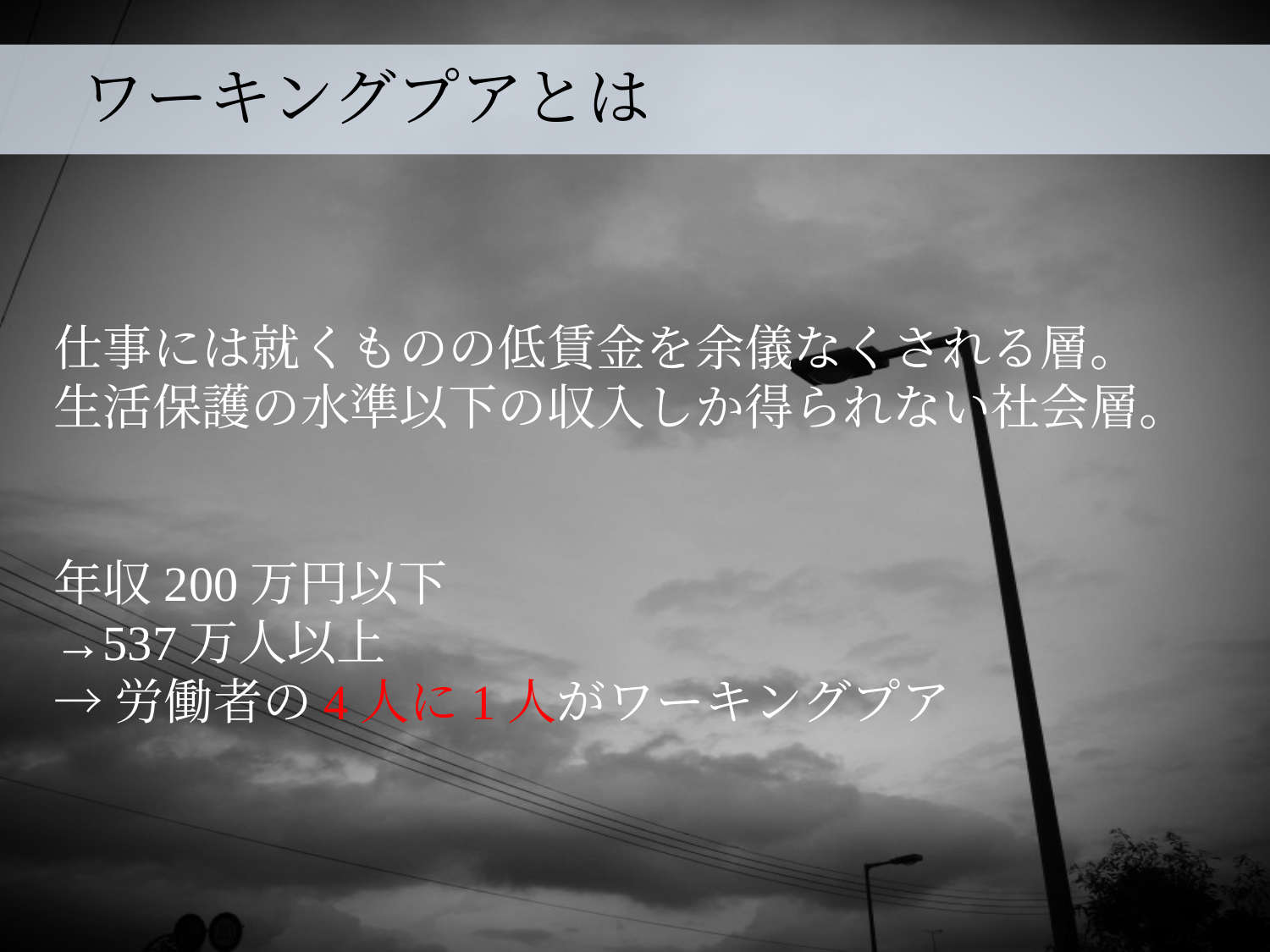

ワーキングプアとは
仕事には就くものの低賃金を余儀なくされる層。
生活保護の水準以下の収入しか得られない社会層。
年収200万円以下
→537万人以上
→労働者の4人に1人がワーキングプア